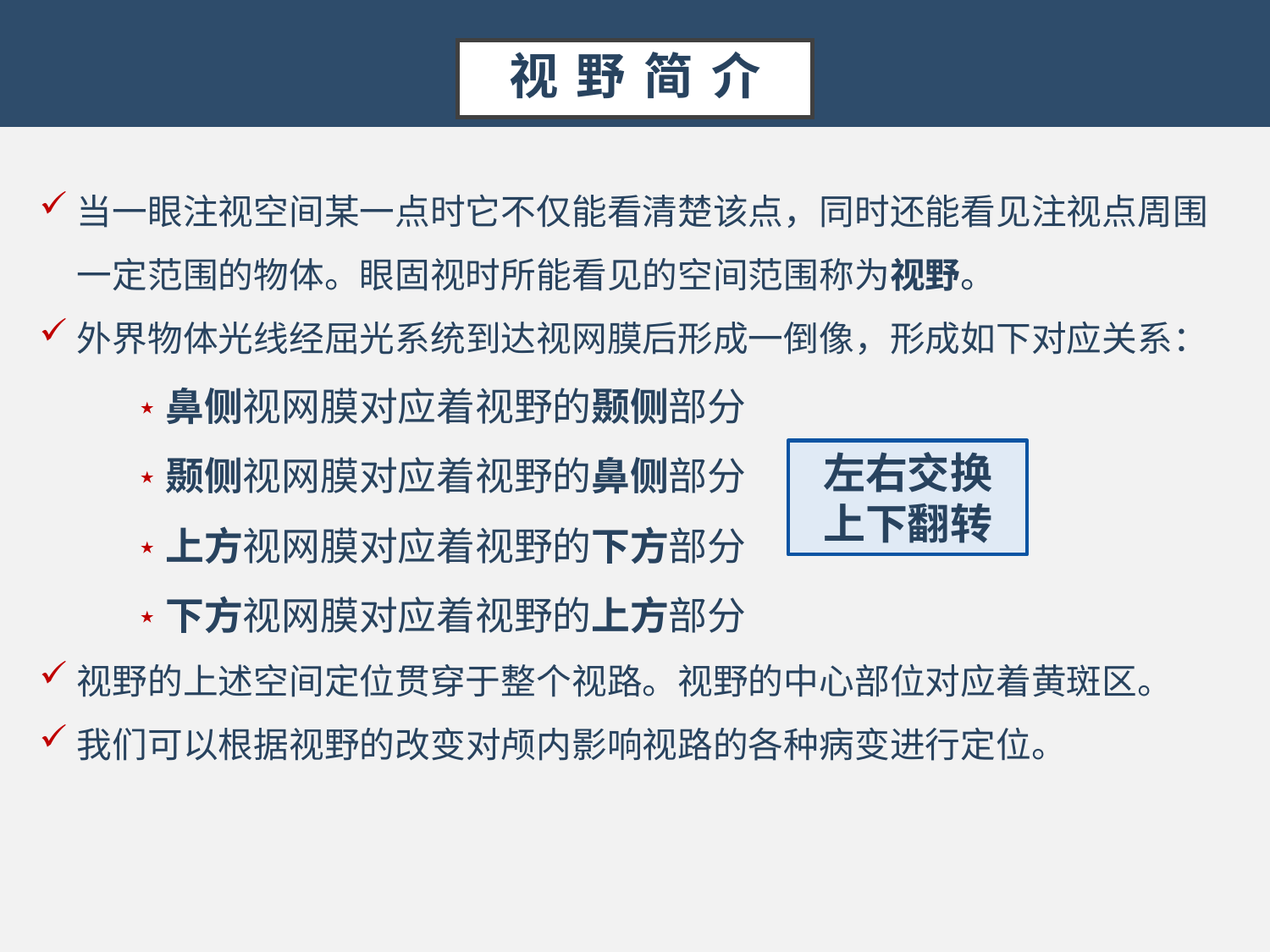

# 视 野 简 介
当一眼注视空间某一点时它不仅能看清楚该点，同时还能看见注视点周围一定范围的物体。眼固视时所能看见的空间范围称为视野。
外界物体光线经屈光系统到达视网膜后形成一倒像，形成如下对应关系：
鼻侧视网膜对应着视野的颞侧部分
颞侧视网膜对应着视野的鼻侧部分
上方视网膜对应着视野的下方部分
下方视网膜对应着视野的上方部分
视野的上述空间定位贯穿于整个视路。视野的中心部位对应着黄斑区。
我们可以根据视野的改变对颅内影响视路的各种病变进行定位。
左右交换
上下翻转